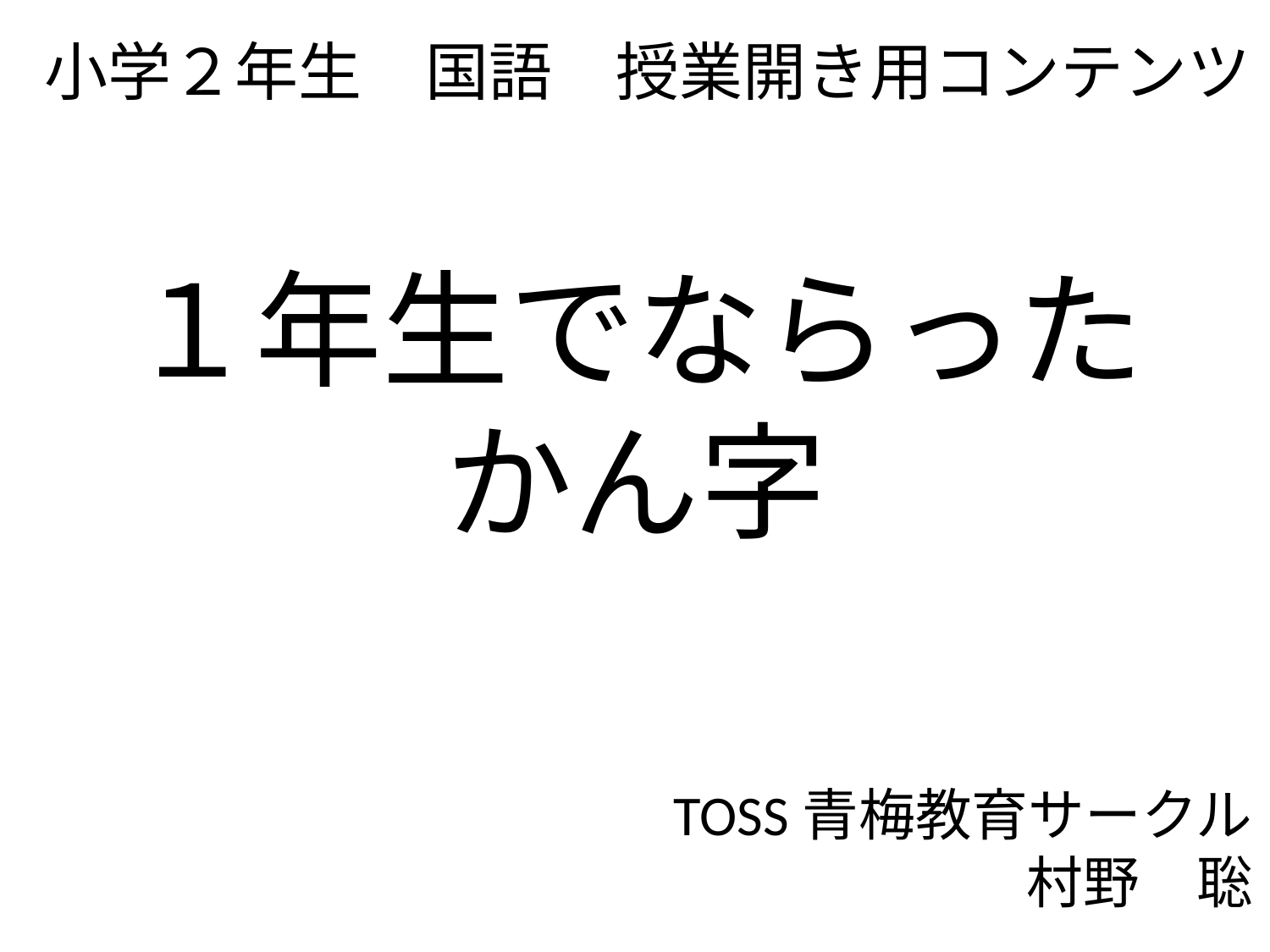

小学２年生　国語　授業開き用コンテンツ
１年生でならった
かん字
TOSS青梅教育サークル
村野　聡